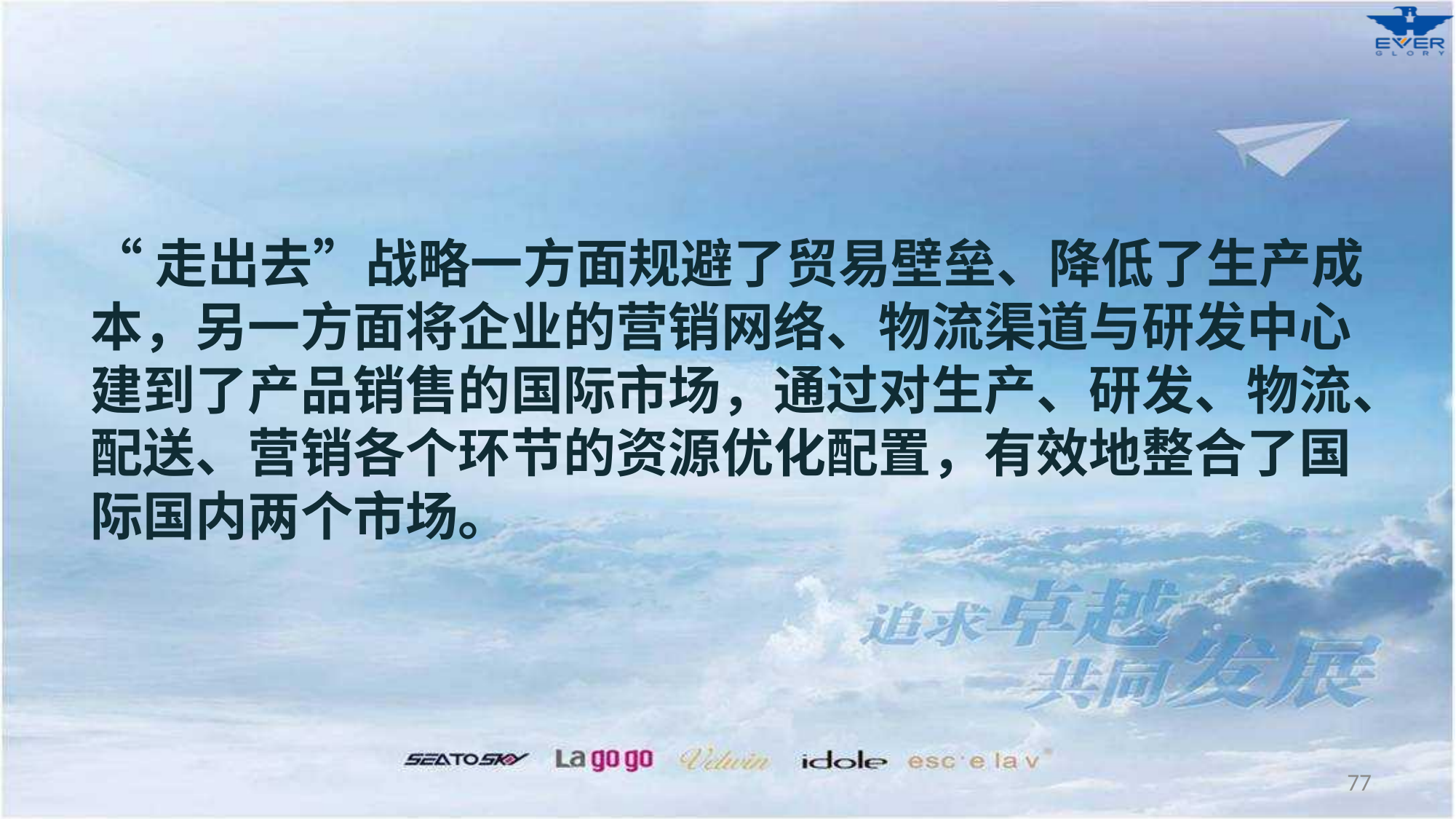

“走出去”战略一方面规避了贸易壁垒、降低了生产成本，另一方面将企业的营销网络、物流渠道与研发中心建到了产品销售的国际市场，通过对生产、研发、物流、配送、营销各个环节的资源优化配置，有效地整合了国际国内两个市场。

77